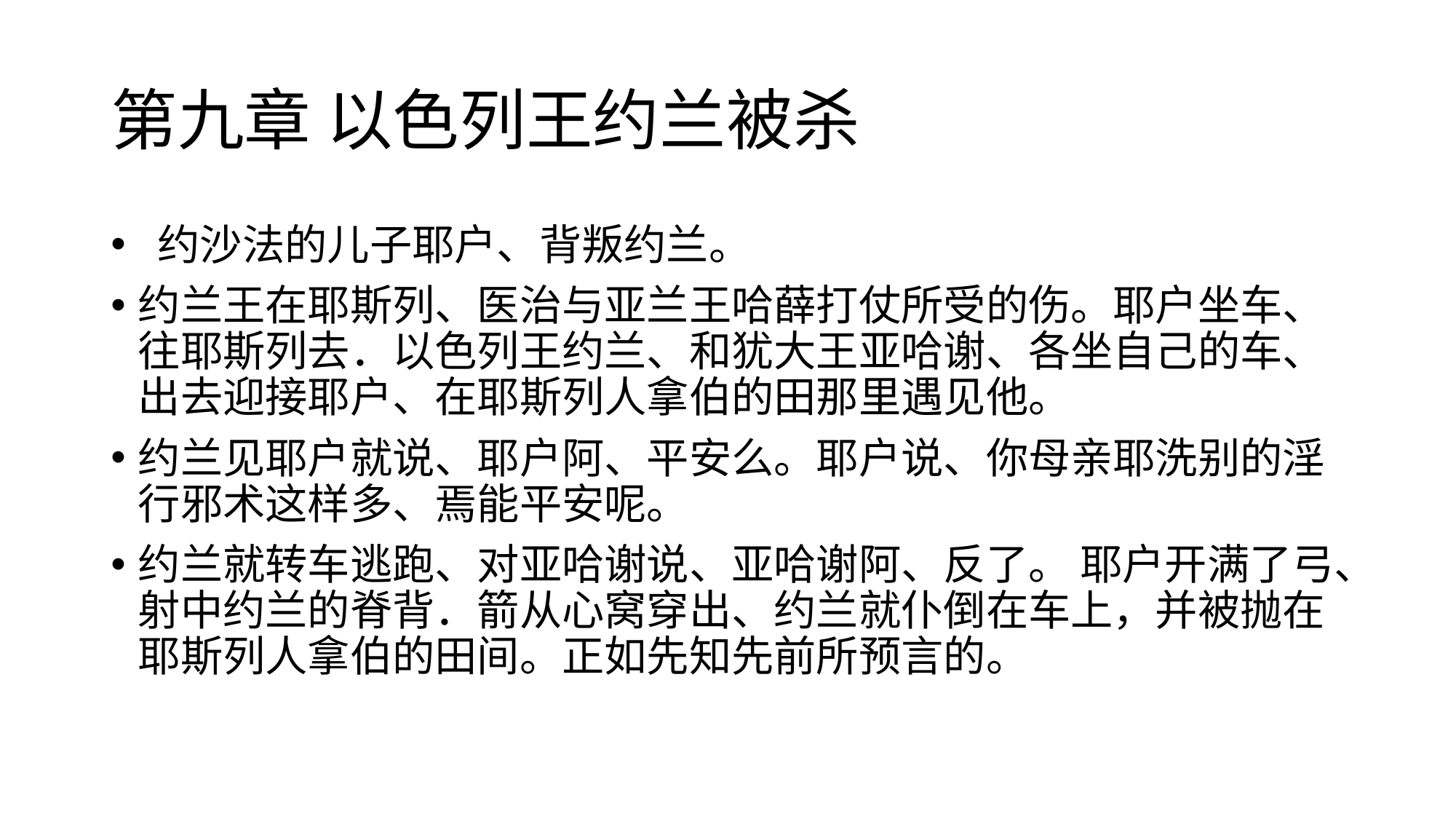

# 第九章 以色列王约兰被杀
 约沙法的儿子耶户、背叛约兰。
约兰王在耶斯列、医治与亚兰王哈薛打仗所受的伤。耶户坐车、往耶斯列去．以色列王约兰、和犹大王亚哈谢、各坐自己的车、出去迎接耶户、在耶斯列人拿伯的田那里遇见他。
约兰见耶户就说、耶户阿、平安么。耶户说、你母亲耶洗别的淫行邪术这样多、焉能平安呢。
约兰就转车逃跑、对亚哈谢说、亚哈谢阿、反了。 耶户开满了弓、射中约兰的脊背．箭从心窝穿出、约兰就仆倒在车上，并被抛在耶斯列人拿伯的田间。正如先知先前所预言的。